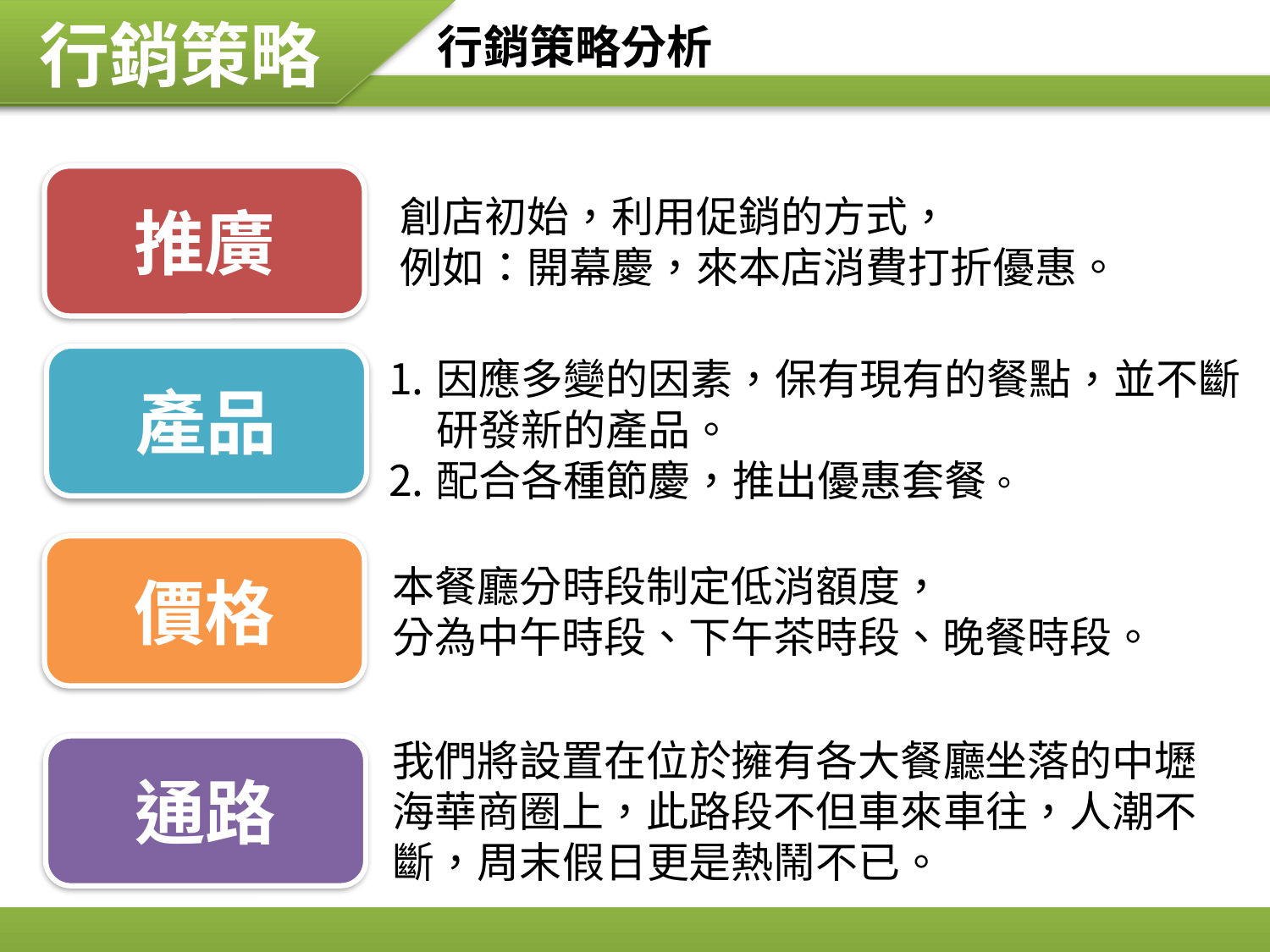

# 行銷策略分析
推廣
創店初始，利用促銷的方式，
例如：開幕慶，來本店消費打折優惠。
產品
因應多變的因素，保有現有的餐點，並不斷研發新的產品。
配合各種節慶，推出優惠套餐。
價格
本餐廳分時段制定低消額度，
分為中午時段、下午茶時段、晚餐時段。
我們將設置在位於擁有各大餐廳坐落的中壢海華商圈上，此路段不但車來車往，人潮不斷，周末假日更是熱鬧不已。
通路